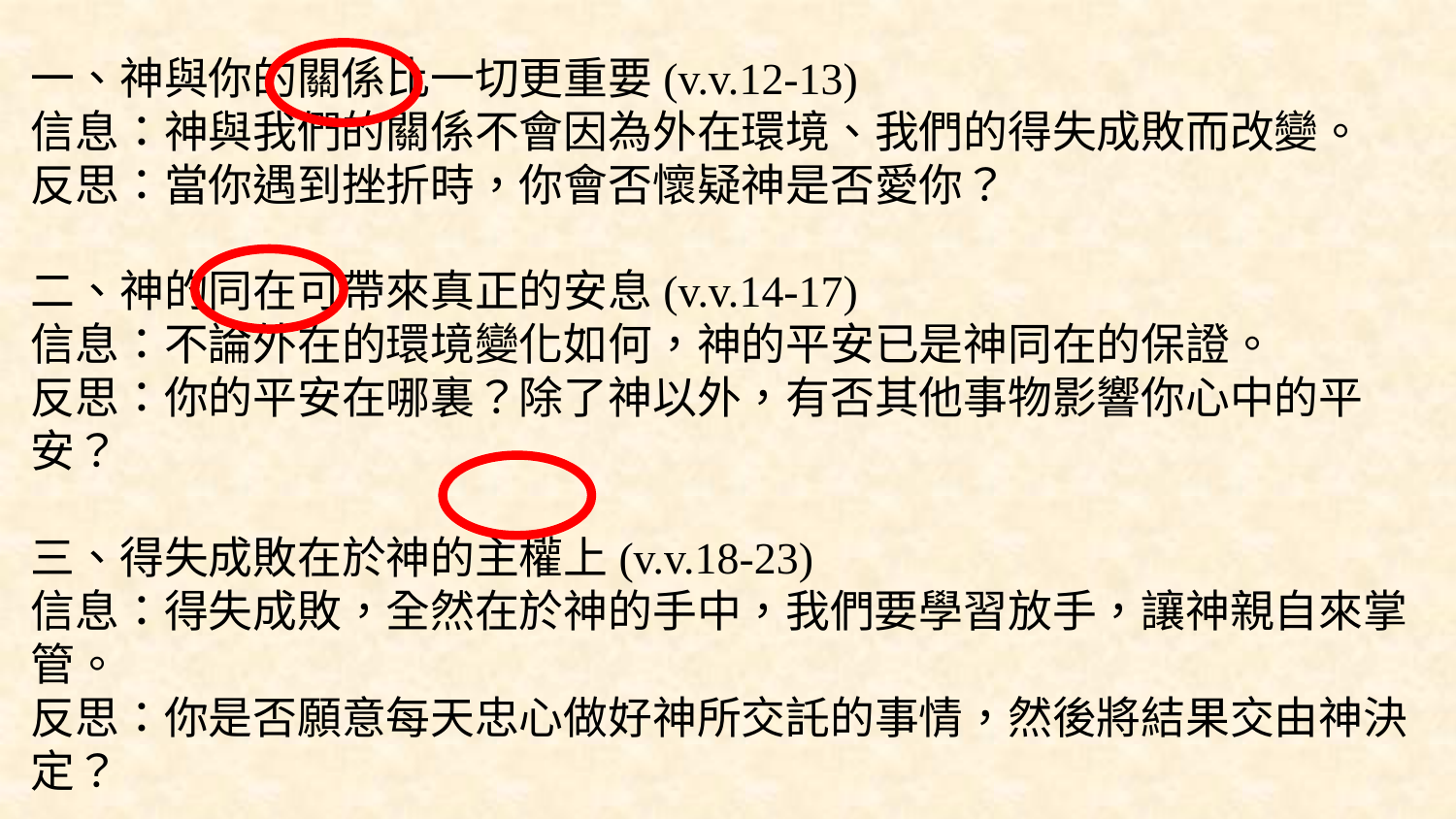

一、神與你的關係比一切更重要(v.v.12-13)
信息：神與我們的關係不會因為外在環境、我們的得失成敗而改變。
反思：當你遇到挫折時，你會否懷疑神是否愛你？

二、神的同在可帶來真正的安息(v.v.14-17)
信息：不論外在的環境變化如何，神的平安已是神同在的保證。
反思：你的平安在哪裏？除了神以外，有否其他事物影響你心中的平安？

三、得失成敗在於神的主權上(v.v.18-23)
信息：得失成敗，全然在於神的手中，我們要學習放手，讓神親自來掌管。
反思：你是否願意每天忠心做好神所交託的事情，然後將結果交由神決定？